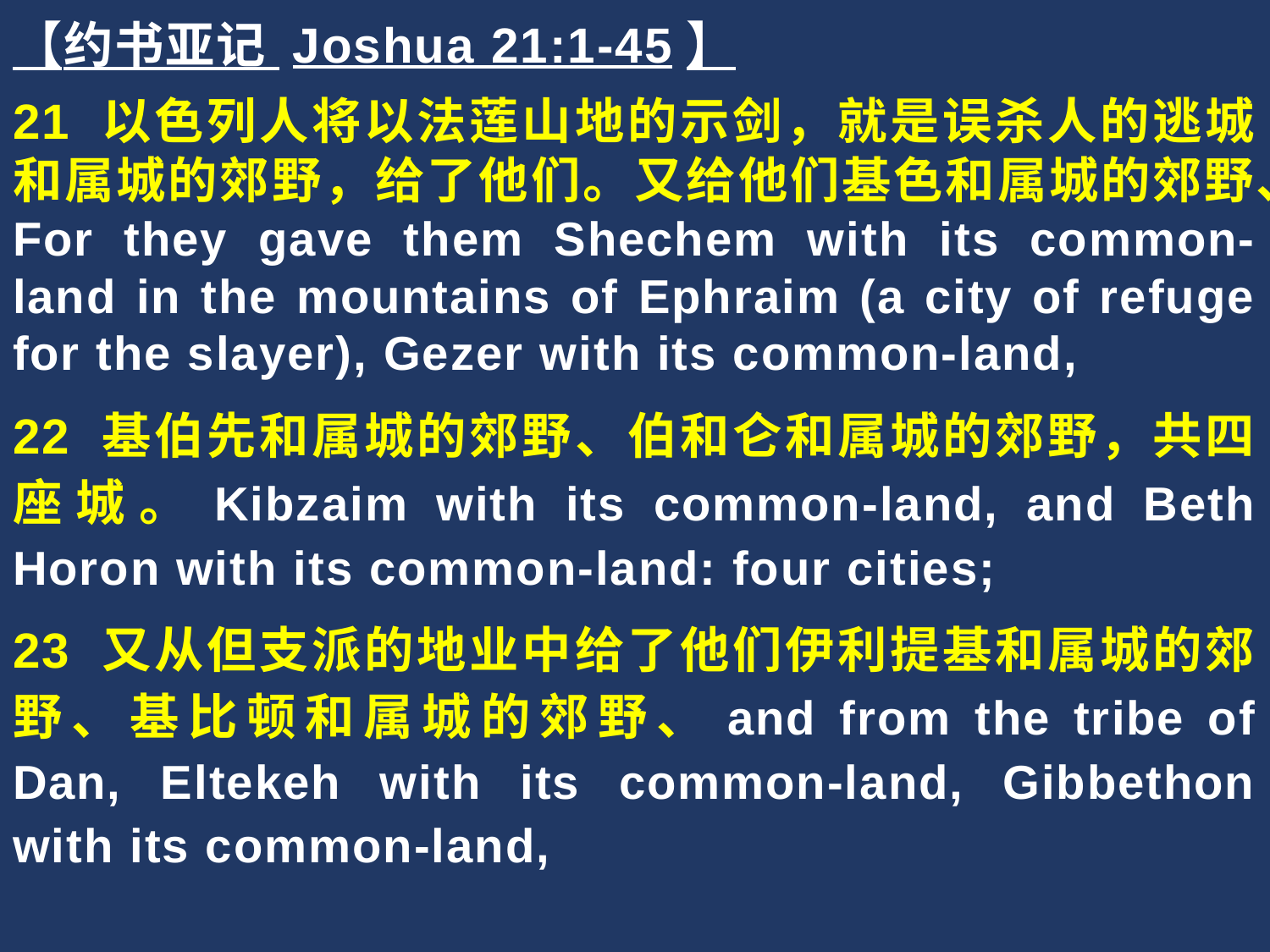

【约书亚记 Joshua 21:1-45】
21 以色列人将以法莲山地的示剑，就是误杀人的逃城和属城的郊野，给了他们。又给他们基色和属城的郊野、For they gave them Shechem with its common-land in the mountains of Ephraim (a city of refuge for the slayer), Gezer with its common-land,
22 基伯先和属城的郊野、伯和仑和属城的郊野，共四座城。Kibzaim with its common-land, and Beth Horon with its common-land: four cities;
23 又从但支派的地业中给了他们伊利提基和属城的郊野、基比顿和属城的郊野、and from the tribe of Dan, Eltekeh with its common-land, Gibbethon with its common-land,